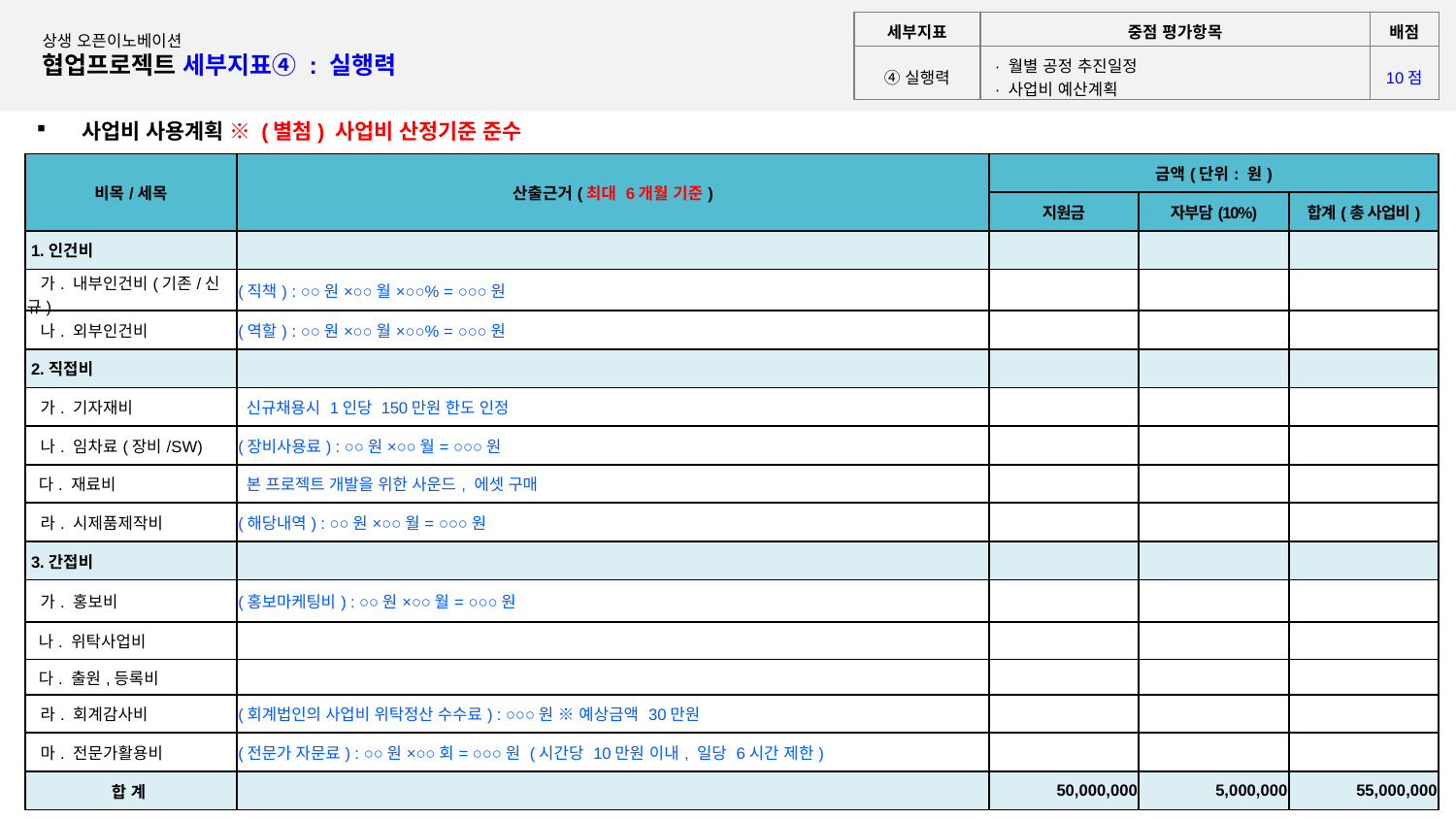

| 세부지표 | 중점 평가항목 | 배점 |
| --- | --- | --- |
| ④실행력 | · 월별 공정 추진일정 · 사업비 예산계획 | 10점 |
상생 오픈이노베이션
협업프로젝트 세부지표④ : 실행력
사업비 사용계획 ※ (별첨) 사업비 산정기준 준수
| 비목/세목 | 산출근거(최대 6개월 기준) | 금액(단위: 원) |  |  |
| --- | --- | --- | --- | --- |
|  |  | 지원금 | 자부담(10%) | 합계(총 사업비) |
| 1.인건비 |  |  |  |  |
| 가. 내부인건비(기존/신규) | (직책) : ○○원×○○월×○○% = ○○○원 |  |  |  |
| 나. 외부인건비 | (역할) : ○○원×○○월×○○% = ○○○원 |  |  |  |
| 2.직접비 |  |  |  |  |
| 가. 기자재비 | 신규채용시 1인당 150만원 한도 인정 |  |  |  |
| 나. 임차료(장비/SW) | (장비사용료) : ○○원×○○월= ○○○원 |  |  |  |
| 다. 재료비 | 본 프로젝트 개발을 위한 사운드, 에셋 구매 |  |  |  |
| 라. 시제품제작비 | (해당내역) : ○○원×○○월= ○○○원 |  |  |  |
| 3.간접비 |  |  |  |  |
| 가. 홍보비 | (홍보마케팅비) : ○○원×○○월= ○○○원 |  |  |  |
| 나. 위탁사업비 |  |  |  |  |
| 다. 출원,등록비 |  |  |  |  |
| 라. 회계감사비 | (회계법인의 사업비 위탁정산 수수료) : ○○○원 ※ 예상금액 30만원 |  |  |  |
| 마. 전문가활용비 | (전문가 자문료) : ○○원×○○회= ○○○원 (시간당 10만원 이내, 일당 6시간 제한) |  |  |  |
| 합 계 |  | 50,000,000 | 5,000,000 | 55,000,000 |